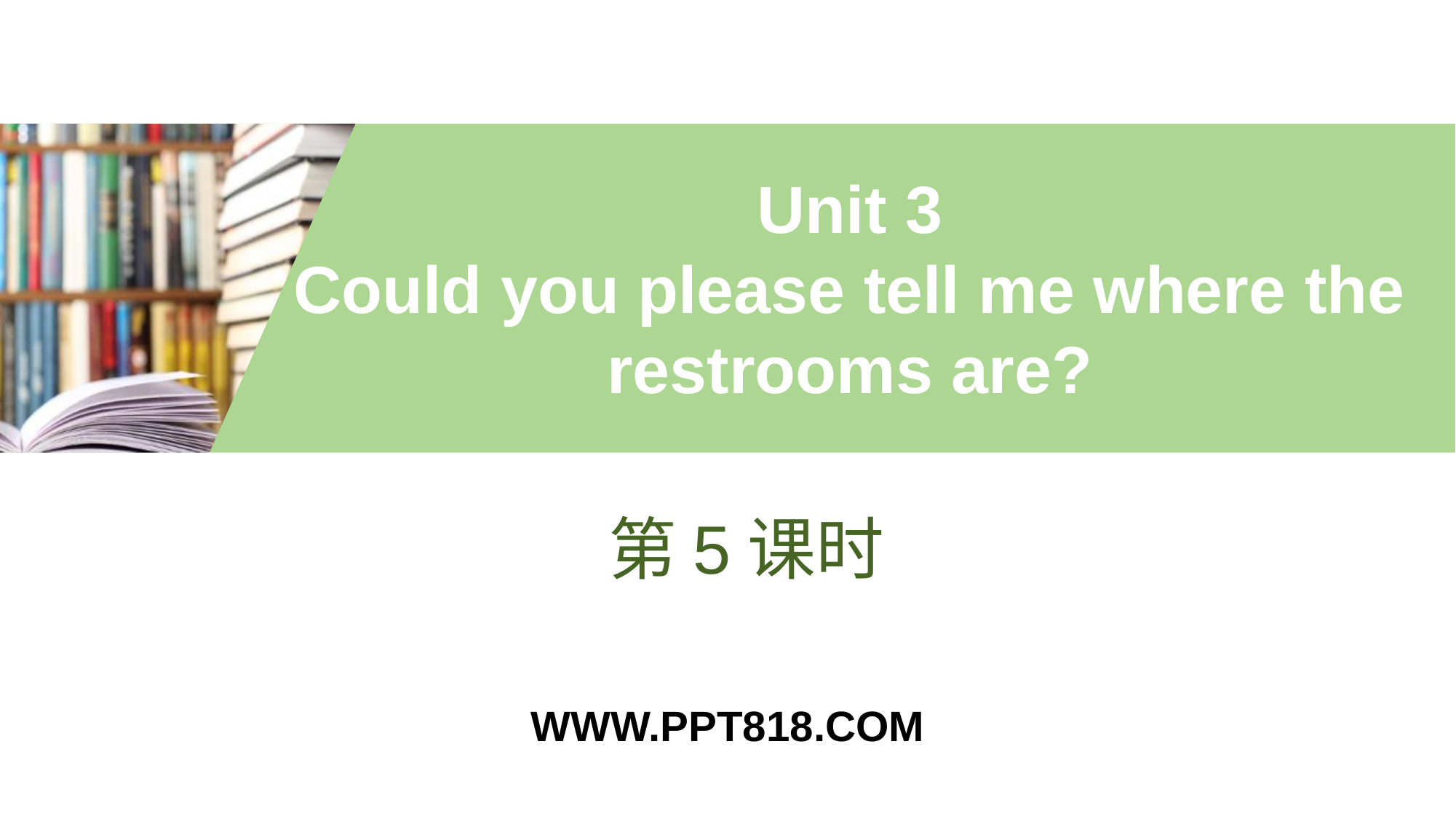

Unit 3
Could you please tell me where the restrooms are?
第5课时
WWW.PPT818.COM